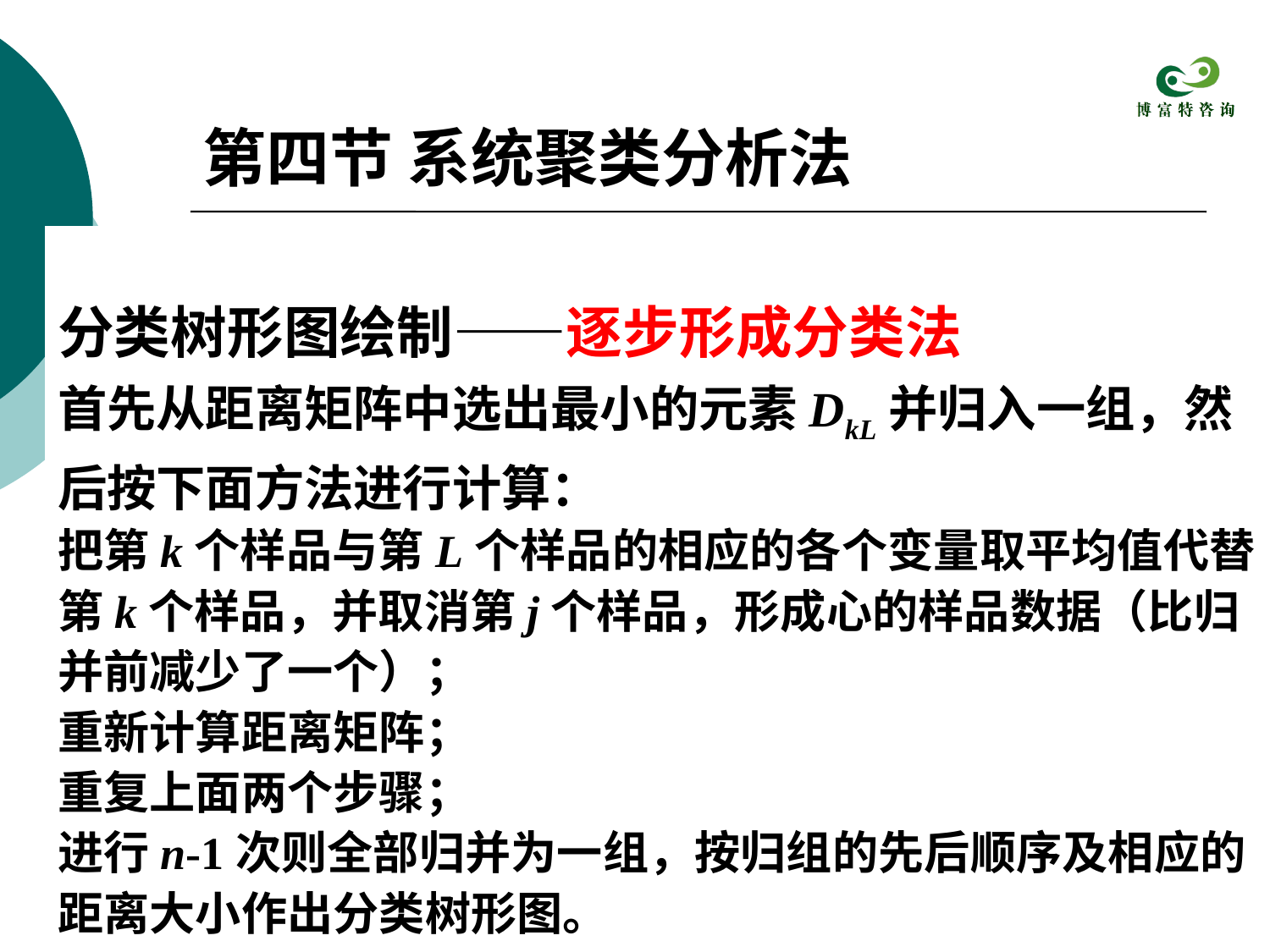

第四节 系统聚类分析法
分类树形图绘制——逐步形成分类法
首先从距离矩阵中选出最小的元素DkL并归入一组，然后按下面方法进行计算：
把第k个样品与第L个样品的相应的各个变量取平均值代替第k个样品，并取消第j个样品，形成心的样品数据（比归并前减少了一个）；
重新计算距离矩阵；
重复上面两个步骤；
进行n-1次则全部归并为一组，按归组的先后顺序及相应的距离大小作出分类树形图。

65